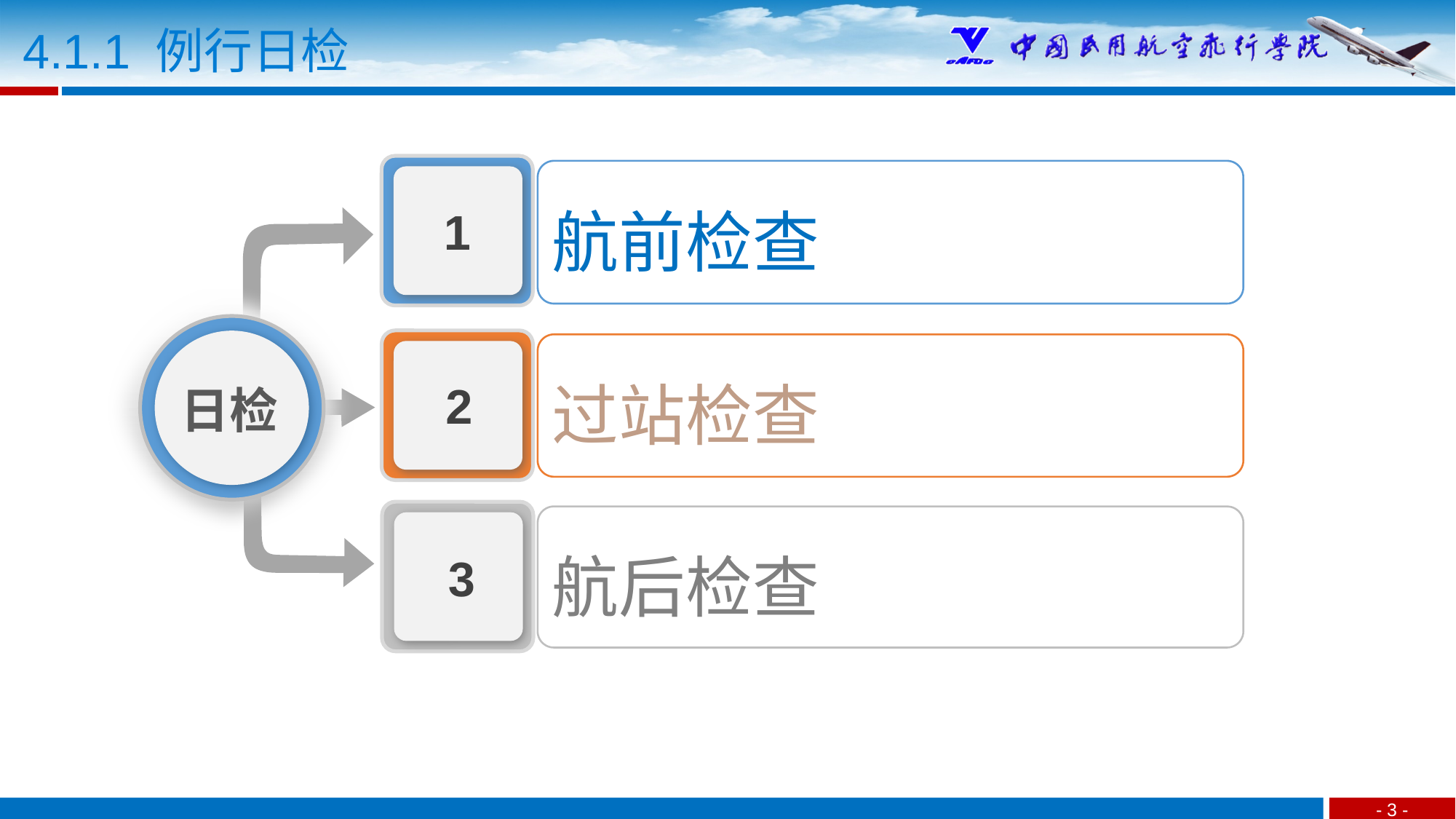

4.1.1 例行日检

航前检查

1

过站检查

日检
2

航后检查
3